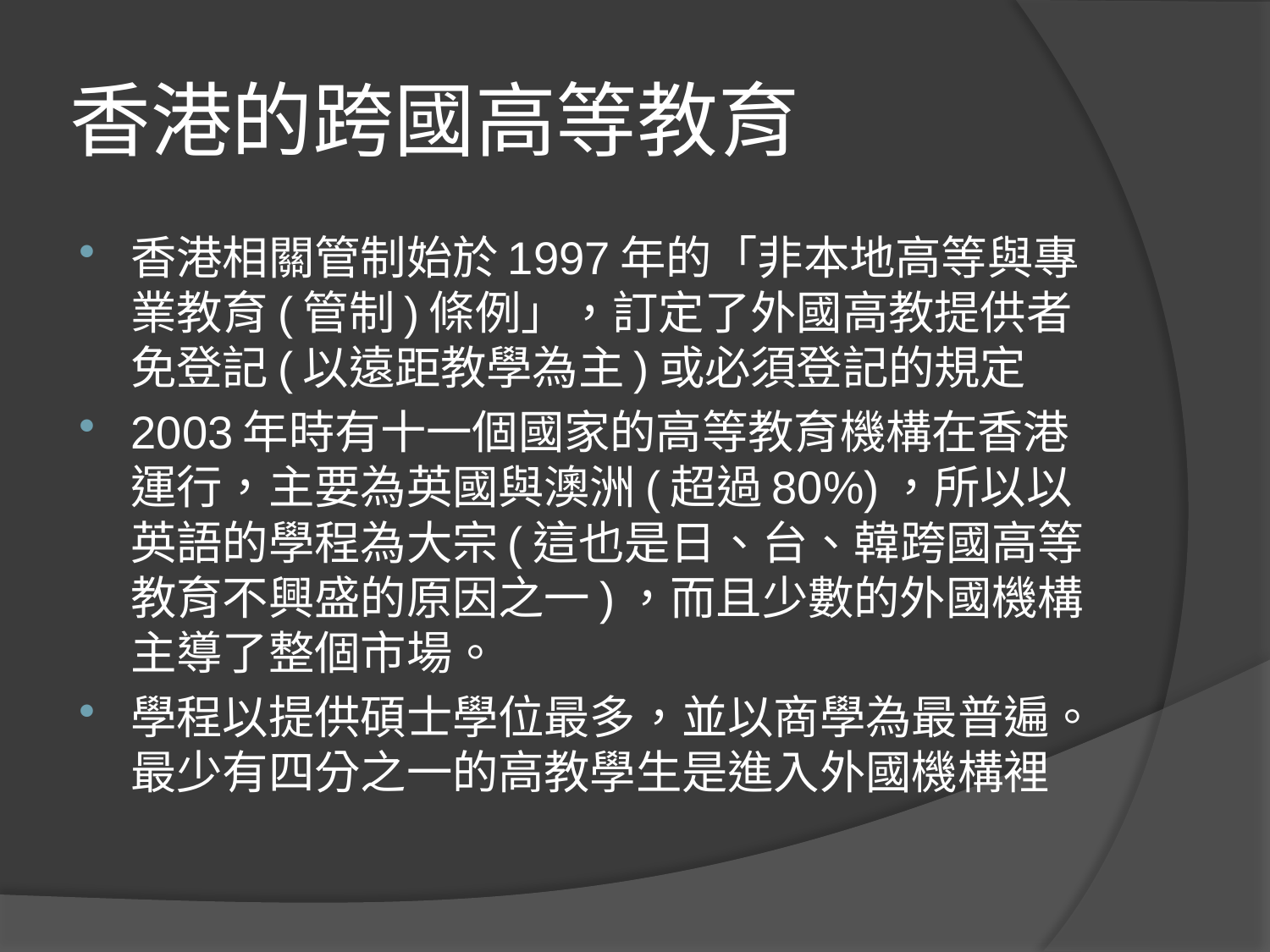

# 香港的跨國高等教育
香港相關管制始於1997年的「非本地高等與專業教育(管制)條例」，訂定了外國高教提供者免登記(以遠距教學為主)或必須登記的規定
2003年時有十一個國家的高等教育機構在香港運行，主要為英國與澳洲(超過80%)，所以以英語的學程為大宗(這也是日、台、韓跨國高等教育不興盛的原因之一)，而且少數的外國機構主導了整個市場。
學程以提供碩士學位最多，並以商學為最普遍。最少有四分之一的高教學生是進入外國機構裡